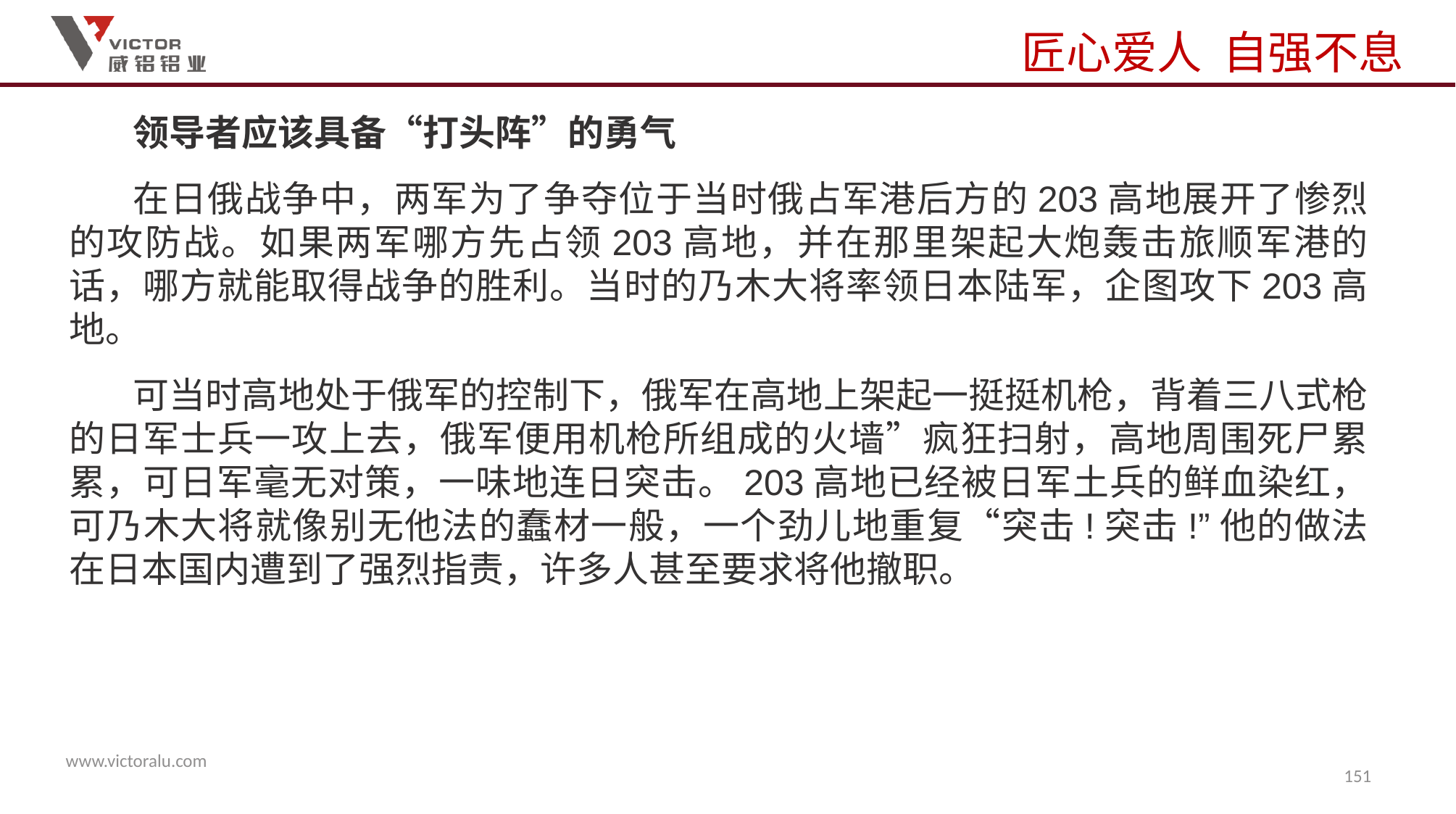

领导者应该具备“打头阵”的勇气
在日俄战争中，两军为了争夺位于当时俄占军港后方的203高地展开了惨烈的攻防战。如果两军哪方先占领203高地，并在那里架起大炮轰击旅顺军港的话，哪方就能取得战争的胜利。当时的乃木大将率领日本陆军，企图攻下203高地。
可当时高地处于俄军的控制下，俄军在高地上架起一挺挺机枪，背着三八式枪的日军士兵一攻上去，俄军便用机枪所组成的火墙”疯狂扫射，高地周围死尸累累，可日军毫无对策，一味地连日突击。203高地已经被日军土兵的鲜血染红，可乃木大将就像别无他法的蠢材一般，一个劲儿地重复“突击!突击!”他的做法在日本国内遭到了强烈指责，许多人甚至要求将他撤职。

151